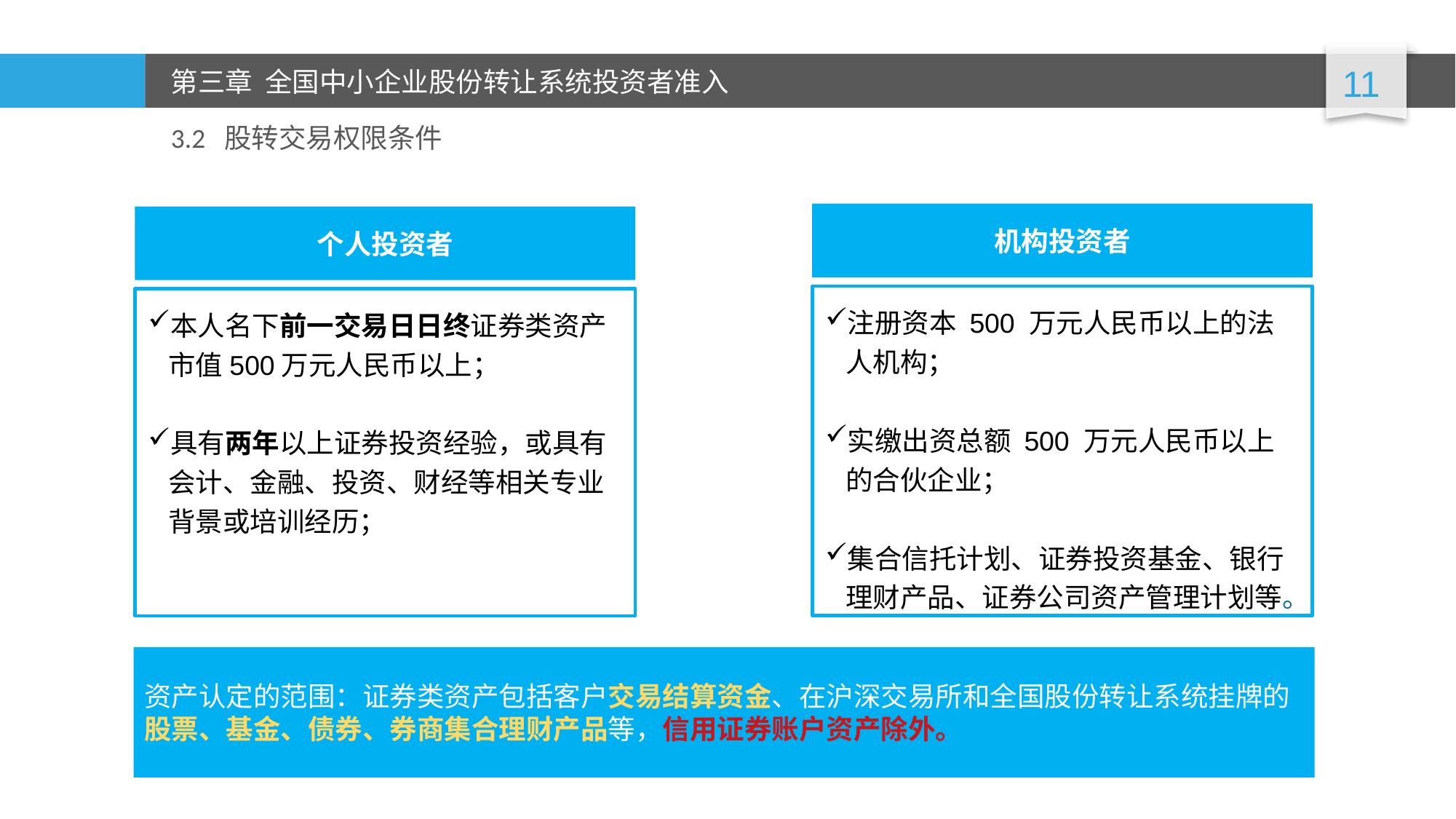

3.2  股转交易权限条件
机构投资者
个人投资者
注册资本 500 万元人民币以上的法人机构；

实缴出资总额 500 万元人民币以上的合伙企业；

集合信托计划、证券投资基金、银行理财产品、证券公司资产管理计划等。

本人名下前一交易日日终证券类资产市值500万元人民币以上；

具有两年以上证券投资经验，或具有会计、金融、投资、财经等相关专业背景或培训经历；

资产认定的范围：证券类资产包括客户交易结算资金、在沪深交易所和全国股份转让系统挂牌的股票、基金、债券、券商集合理财产品等，信用证券账户资产除外。